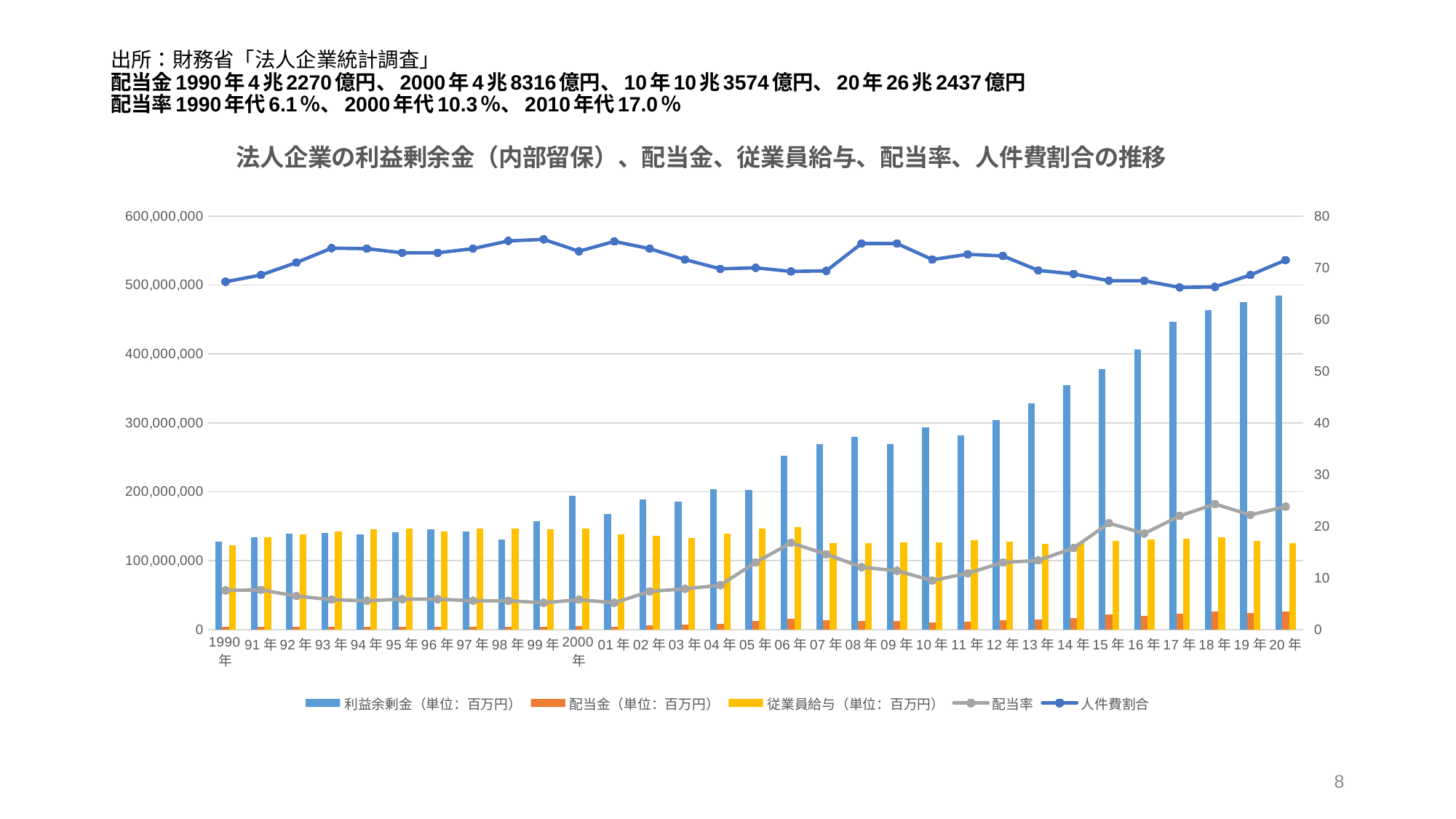

# 出所：財務省「法人企業統計調査」 配当金1990年4兆2270億円、2000年4兆8316億円、10年10兆3574億円、20年26兆2437億円 配当率1990年代6.1％、2000年代10.3％、2010年代17.0％

### Chart: 法人企業の利益剰余金（内部留保）、配当金、従業員給与、配当率、人件費割合の推移

| Category | 利益余剰金（単位：百万円） | 配当金（単位：百万円） | 従業員給与（単位：百万円） | 配当率 | 人件費割合 |
|---|---|---|---|---|---|
| 1990年 | 127262831.0 | 4226960.0 | 122100644.0 | 7.6 | 67.3 |
| 91年 | 134478086.0 | 4530460.0 | 133625790.0 | 7.7 | 68.6 |
| 92年 | 139843674.0 | 4008407.0 | 138375986.0 | 6.5 | 71.0 |
| 93年 | 140647037.0 | 3770916.0 | 142809094.0 | 5.8 | 73.8 |
| 94年 | 138465145.0 | 3832552.0 | 145764698.0 | 5.6 | 73.7 |
| 95年 | 141572256.0 | 4124512.0 | 146829809.0 | 5.9 | 72.9 |
| 96年 | 145282516.0 | 4179523.0 | 142890473.0 | 5.9 | 72.9 |
| 97年 | 142846372.0 | 4230612.0 | 146854512.0 | 5.6 | 73.7 |
| 98年 | 131067200.0 | 4380967.0 | 146875703.0 | 5.6 | 75.2 |
| 99年 | 157021695.0 | 4220553.0 | 146036930.0 | 5.2 | 75.5 |
| 2000年 | 194175395.0 | 4831639.0 | 146636976.0 | 5.8 | 73.2 |
| 01年 | 167860944.0 | 4495587.0 | 138578448.0 | 5.2 | 75.1 |
| 02年 | 188919591.0 | 6509359.0 | 136127919.0 | 7.4 | 73.7 |
| 03年 | 185321499.0 | 7233487.0 | 133324410.0 | 7.9 | 71.6 |
| 04年 | 203922824.0 | 8584862.0 | 139709294.0 | 8.6 | 69.8 |
| 05年 | 202240297.0 | 12528608.0 | 146217485.0 | 13.0 | 70.0 |
| 06年 | 252351529.0 | 16217414.0 | 149177624.0 | 16.8 | 69.3 |
| 07年 | 269425905.0 | 14039049.0 | 125277561.0 | 14.6 | 69.4 |
| 08年 | 279778924.0 | 12209763.0 | 125827854.0 | 12.1 | 74.7 |
| 09年 | 268949723.0 | 12285052.0 | 127037086.0 | 11.4 | 74.7 |
| 10年 | 293880847.0 | 10357378.0 | 126436250.0 | 9.5 | 71.6 |
| 11年 | 281749427.0 | 11900484.0 | 130102150.0 | 10.9 | 72.6 |
| 12年 | 304482836.0 | 13957368.0 | 128195884.0 | 13.0 | 72.3 |
| 13年 | 327955667.0 | 14400234.0 | 124461834.0 | 13.4 | 69.5 |
| 14年 | 354377457.0 | 16883323.0 | 127123629.0 | 15.8 | 68.8 |
| 15年 | 377868884.0 | 22210557.0 | 128751643.0 | 20.6 | 67.5 |
| 16年 | 406234768.0 | 20080182.0 | 130690544.0 | 18.6 | 67.5 |
| 17年 | 446484435.0 | 23318173.0 | 132168552.0 | 22.0 | 66.2 |
| 18年 | 463130754.0 | 26206833.0 | 133664651.0 | 24.3 | 66.3 |
| 19年 | 475016065.0 | 24395102.0 | 129160856.0 | 22.2 | 68.6 |
| 20年 | 484364778.0 | 26243674.0 | 125286841.0 | 23.8 | 71.5 |
8